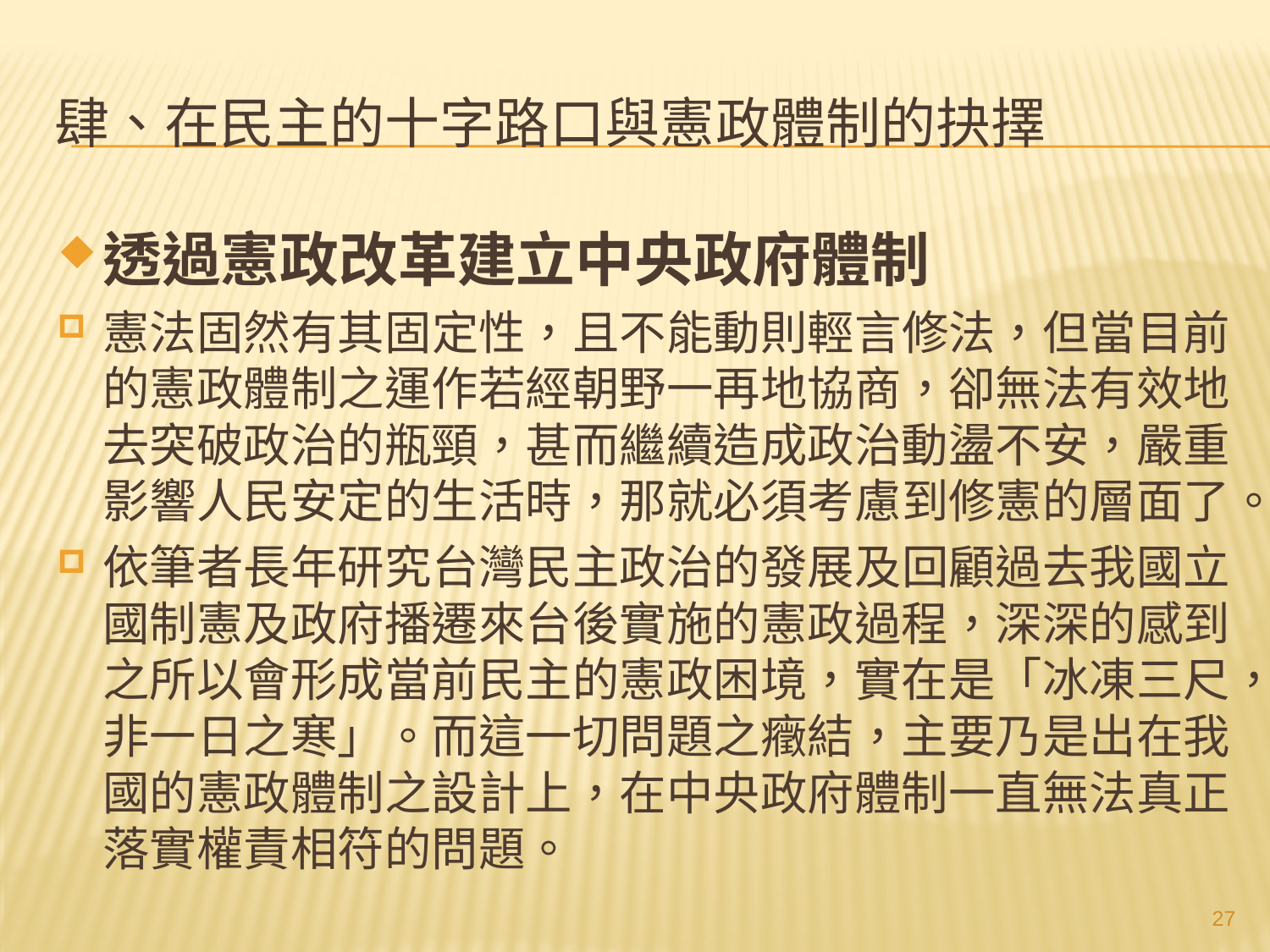

# 肆、在民主的十字路口與憲政體制的抉擇
透過憲政改革建立中央政府體制
憲法固然有其固定性，且不能動則輕言修法，但當目前的憲政體制之運作若經朝野一再地協商，卻無法有效地去突破政治的瓶頸，甚而繼續造成政治動盪不安，嚴重影響人民安定的生活時，那就必須考慮到修憲的層面了。
依筆者長年研究台灣民主政治的發展及回顧過去我國立國制憲及政府播遷來台後實施的憲政過程，深深的感到之所以會形成當前民主的憲政困境，實在是「冰凍三尺，非一日之寒」。而這一切問題之癥結，主要乃是出在我國的憲政體制之設計上，在中央政府體制一直無法真正落實權責相符的問題。
27